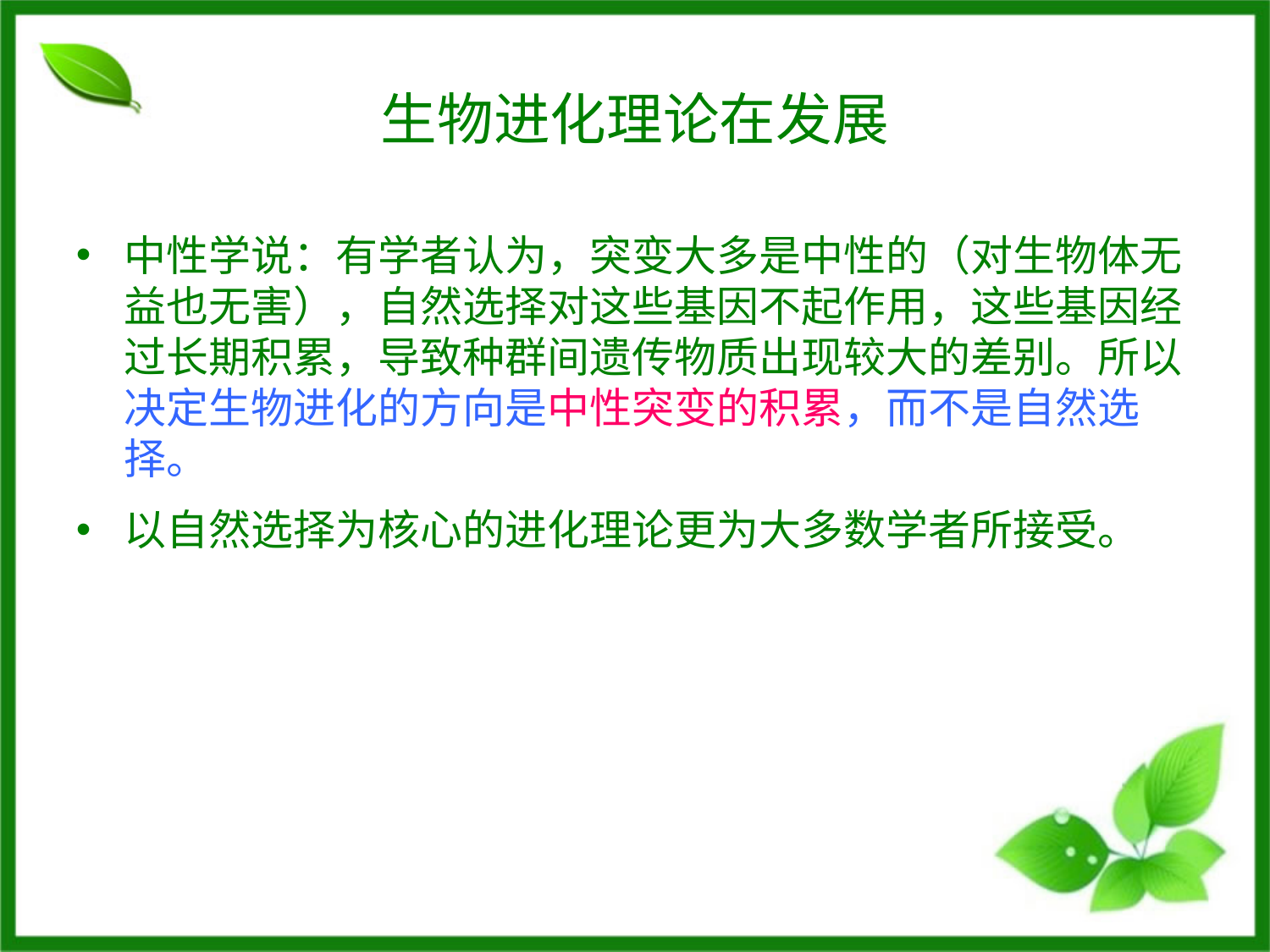

# 生物进化理论在发展
中性学说：有学者认为，突变大多是中性的（对生物体无益也无害），自然选择对这些基因不起作用，这些基因经过长期积累，导致种群间遗传物质出现较大的差别。所以决定生物进化的方向是中性突变的积累，而不是自然选择。
以自然选择为核心的进化理论更为大多数学者所接受。